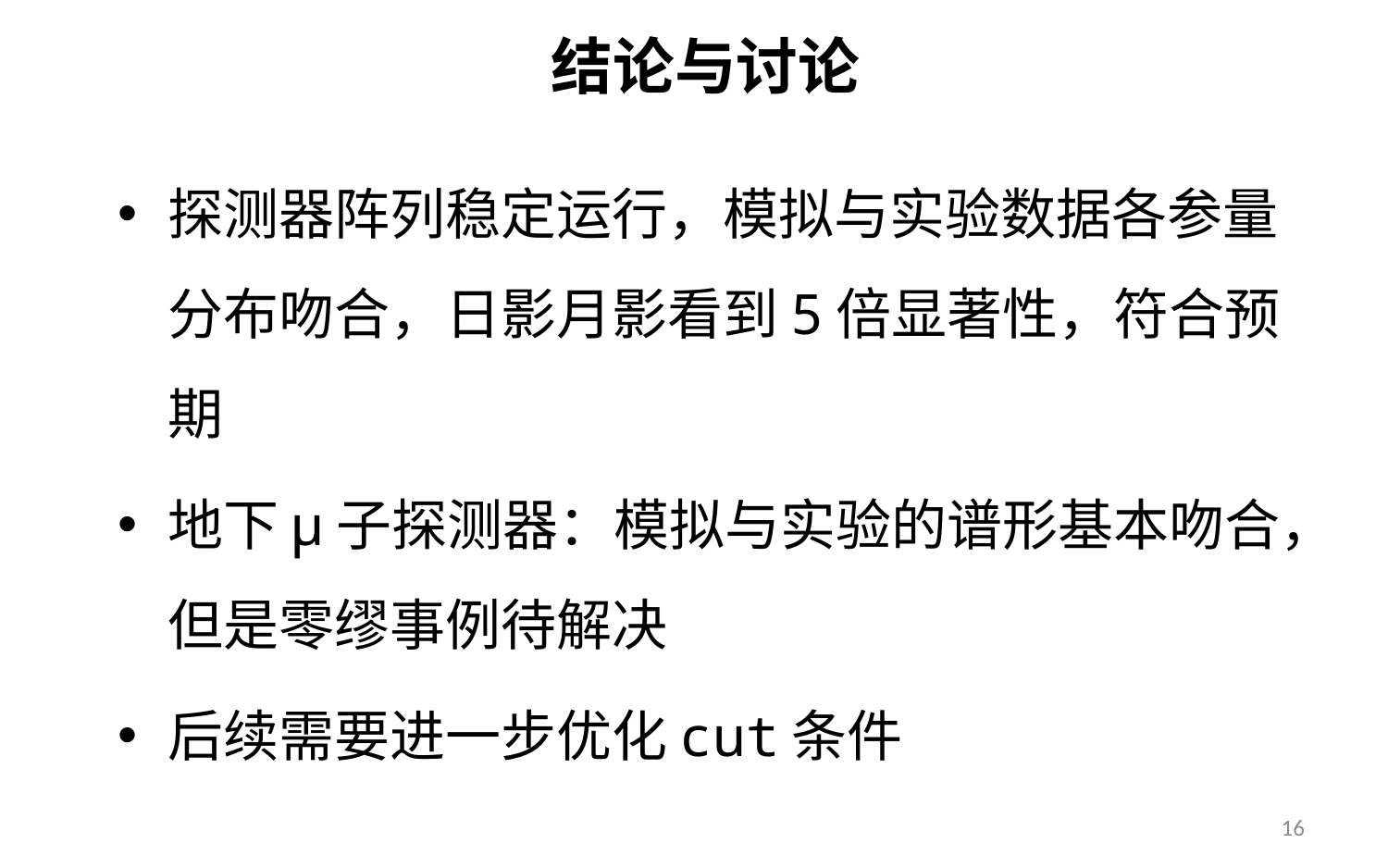

# 结论与讨论
探测器阵列稳定运行，模拟与实验数据各参量分布吻合，日影月影看到5倍显著性，符合预期
地下μ子探测器：模拟与实验的谱形基本吻合，但是零缪事例待解决
后续需要进一步优化cut条件
16